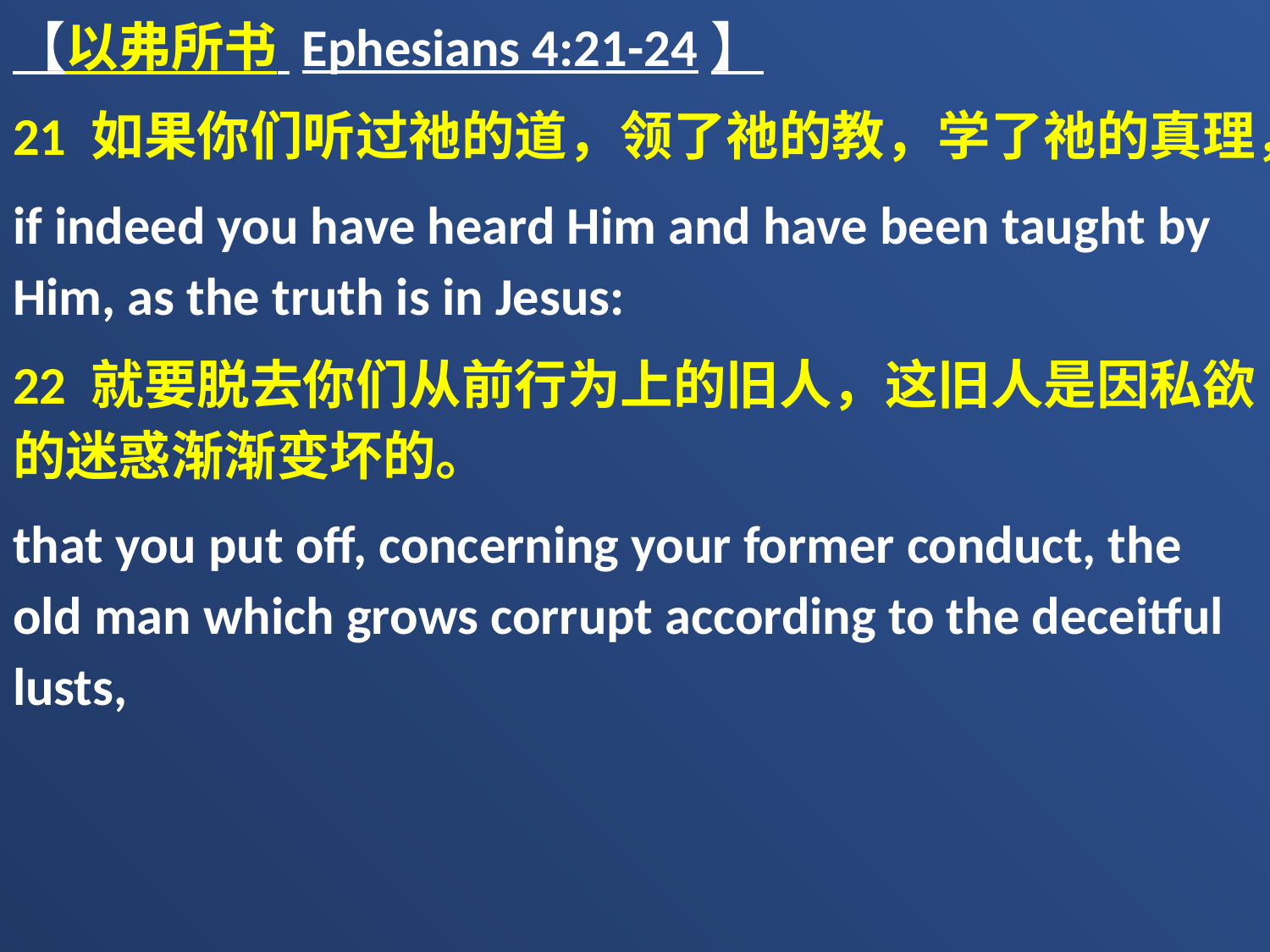

【以弗所书 Ephesians 4:21-24】
21 如果你们听过祂的道，领了祂的教，学了祂的真理，
if indeed you have heard Him and have been taught by Him, as the truth is in Jesus:
22 就要脱去你们从前行为上的旧人，这旧人是因私欲的迷惑渐渐变坏的。
that you put off, concerning your former conduct, the old man which grows corrupt according to the deceitful lusts,